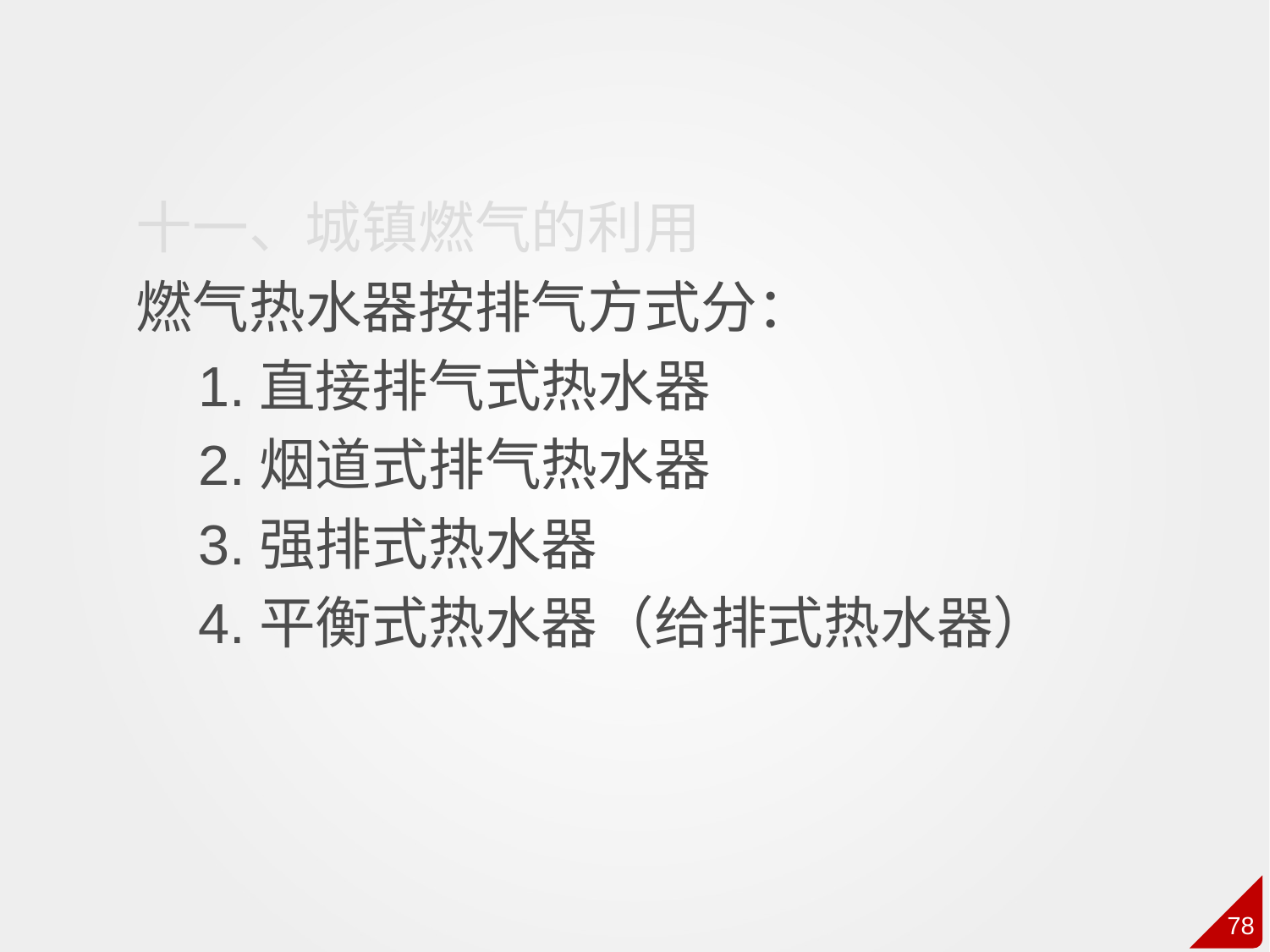

十一、城镇燃气的利用
燃气热水器按排气方式分：
    1.直接排气式热水器
    2.烟道式排气热水器
    3.强排式热水器
    4.平衡式热水器（给排式热水器）